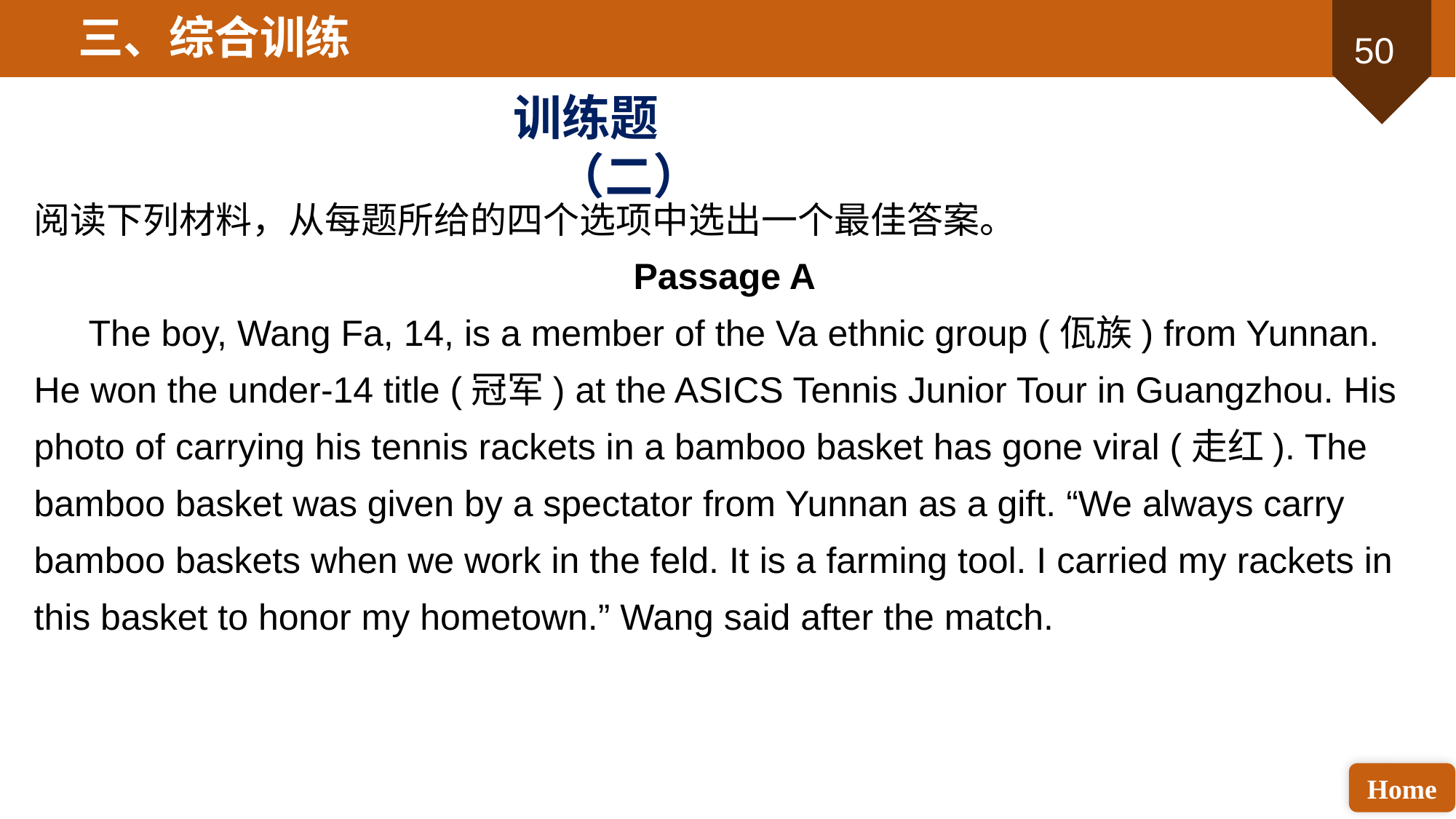

三、综合训练
训练题（二）
阅读下列材料，从每题所给的四个选项中选出一个最佳答案。
Passage A
The boy, Wang Fa, 14, is a member of the Va ethnic group (佤族) from Yunnan. He won the under-14 title (冠军) at the ASICS Tennis Junior Tour in Guangzhou. His photo of carrying his tennis rackets in a bamboo basket has gone viral (走红). The bamboo basket was given by a spectator from Yunnan as a gift. “We always carry bamboo baskets when we work in the feld. It is a farming tool. I carried my rackets in this basket to honor my hometown.” Wang said after the match.